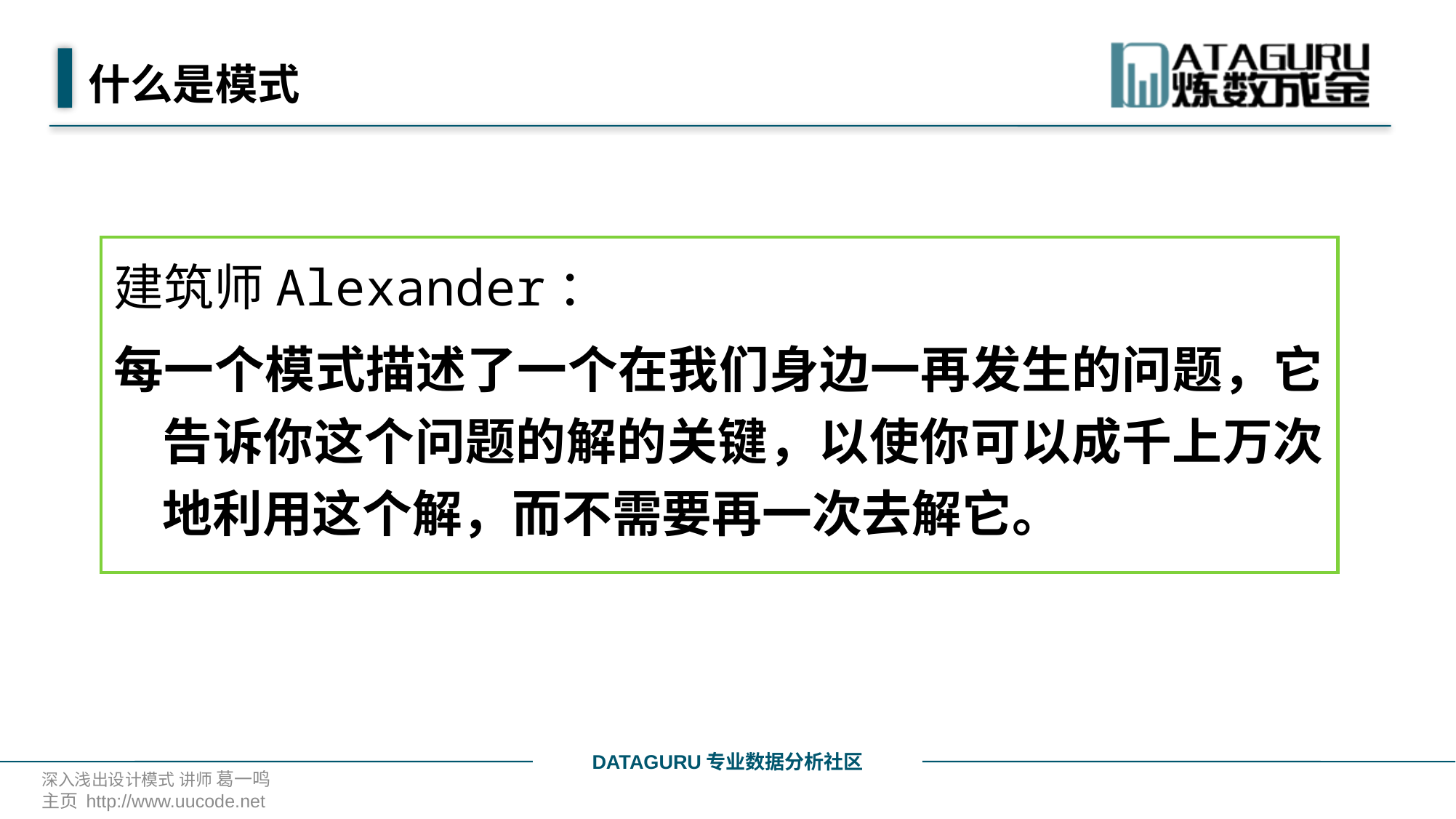

# 什么是模式
建筑师Alexander：
每一个模式描述了一个在我们身边一再发生的问题，它告诉你这个问题的解的关键，以使你可以成千上万次地利用这个解，而不需要再一次去解它。